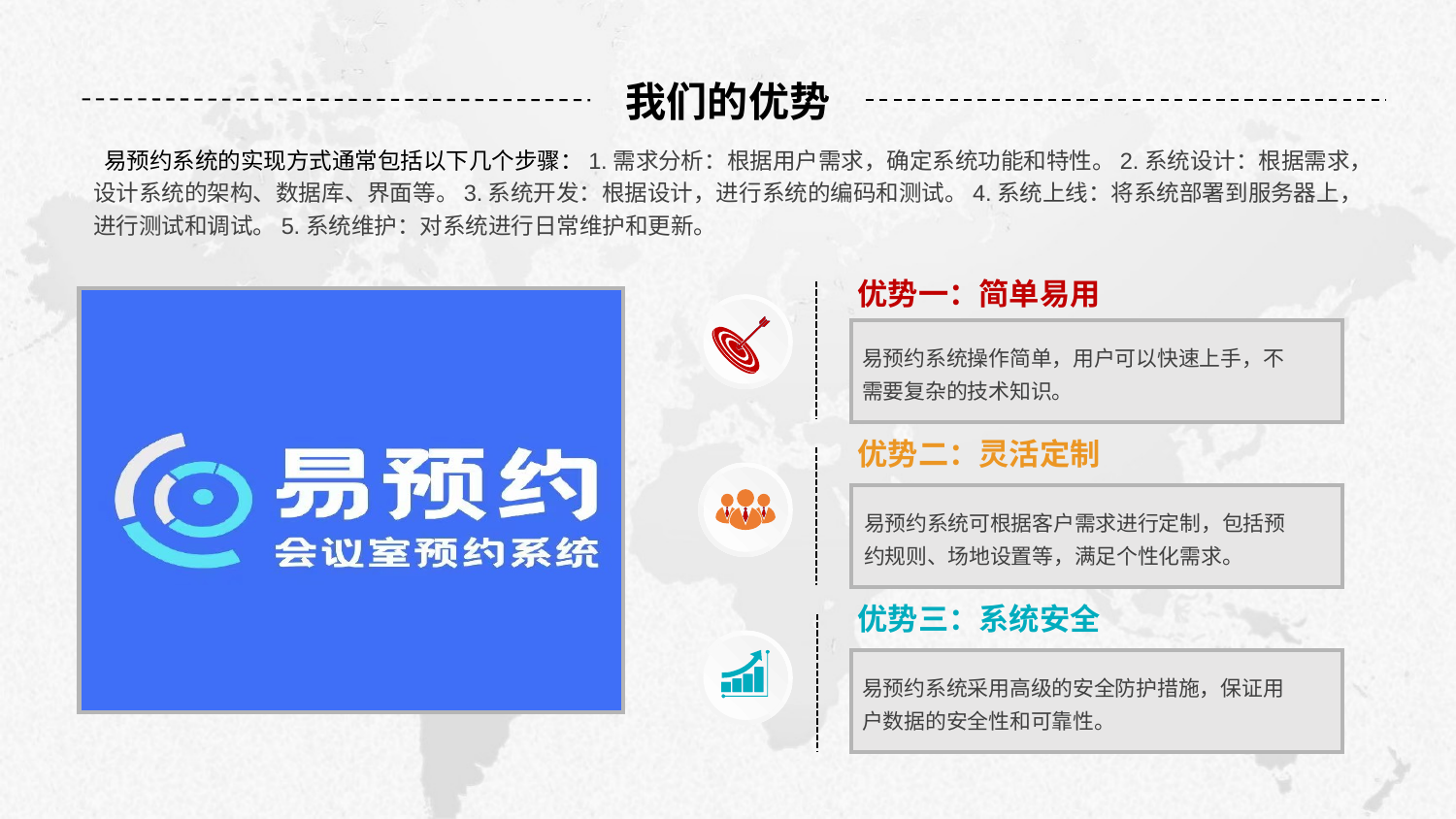

我们的优势
 易预约系统的实现方式通常包括以下几个步骤：1.需求分析：根据用户需求，确定系统功能和特性。2.系统设计：根据需求，设计系统的架构、数据库、界面等。3.系统开发：根据设计，进行系统的编码和测试。4.系统上线：将系统部署到服务器上，进行测试和调试。5.系统维护：对系统进行日常维护和更新。
优势一：简单易用

易预约系统操作简单，用户可以快速上手，不需要复杂的技术知识。
优势二：灵活定制

易预约系统可根据客户需求进行定制，包括预约规则、场地设置等，满足个性化需求。
优势三：系统安全

易预约系统采用高级的安全防护措施，保证用户数据的安全性和可靠性。